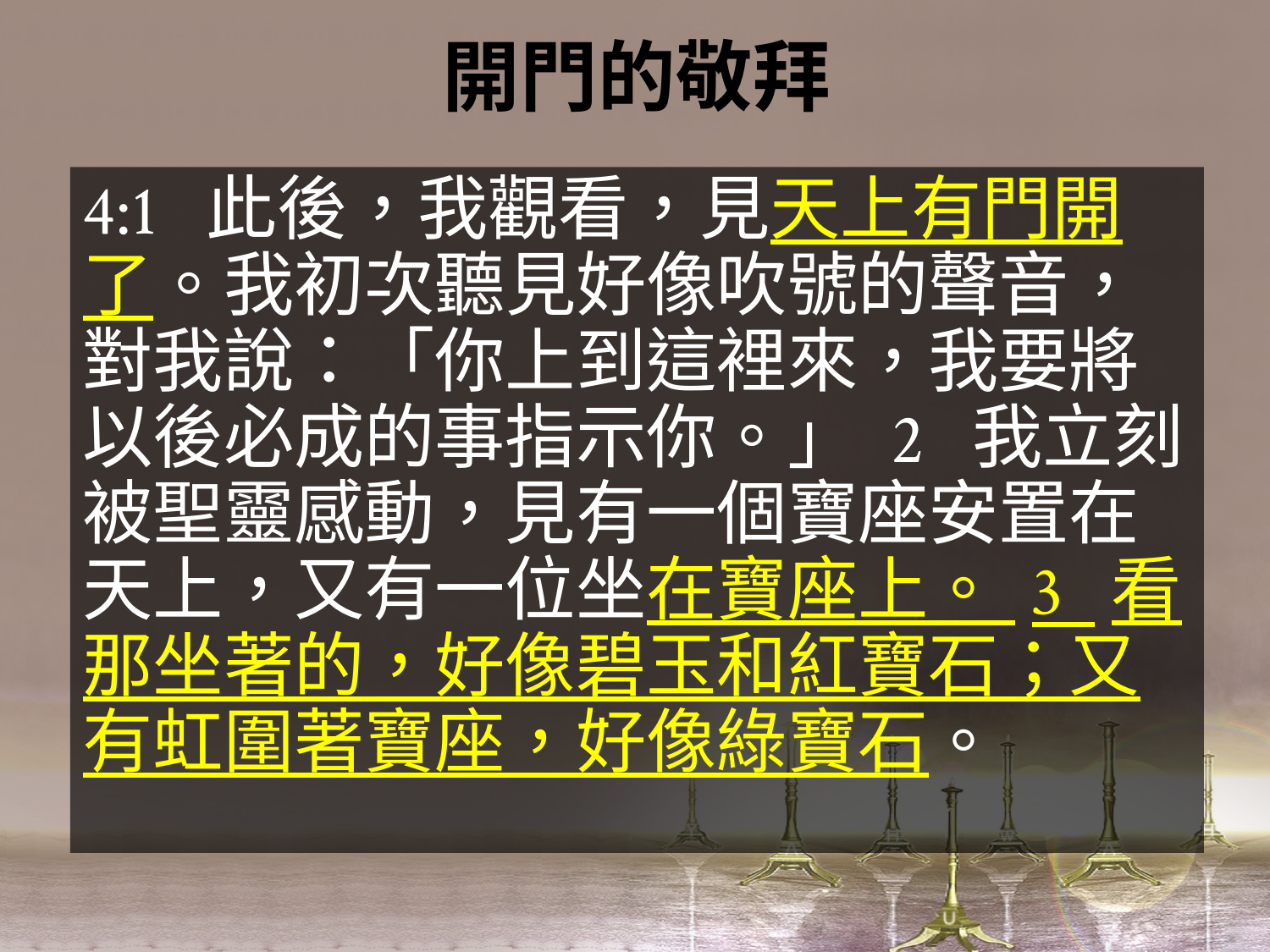

開門的敬拜
4:1  此後，我觀看，見天上有門開了。我初次聽見好像吹號的聲音，對我說：「你上到這裡來，我要將以後必成的事指示你。」 2  我立刻被聖靈感動，見有一個寶座安置在天上，又有一位坐在寶座上。 3  看那坐著的，好像碧玉和紅寶石；又有虹圍著寶座，好像綠寶石。